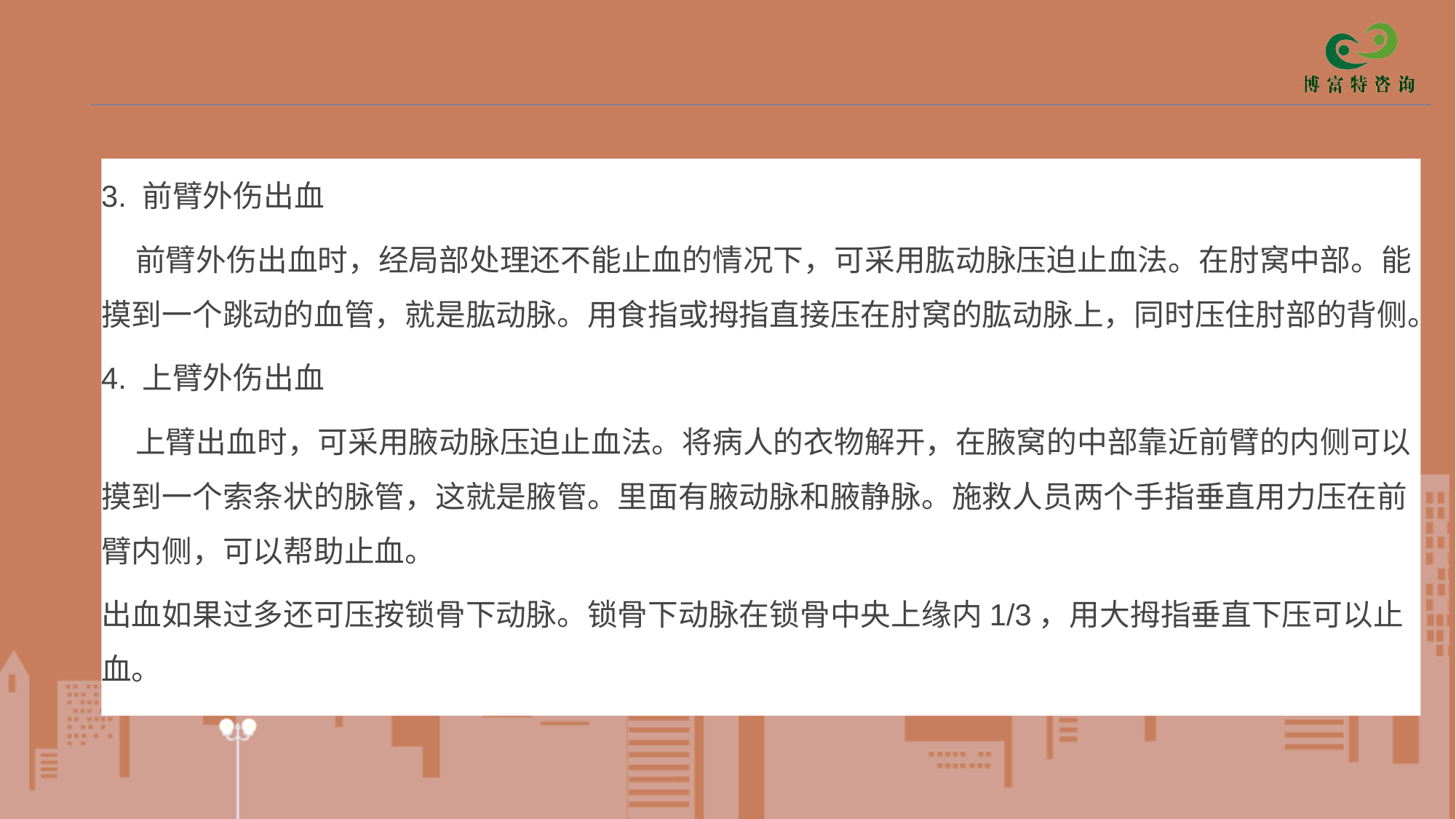

3. 前臂外伤出血
    前臂外伤出血时，经局部处理还不能止血的情况下，可采用肱动脉压迫止血法。在肘窝中部。能摸到一个跳动的血管，就是肱动脉。用食指或拇指直接压在肘窝的肱动脉上，同时压住肘部的背侧。
4. 上臂外伤出血
    上臂出血时，可采用腋动脉压迫止血法。将病人的衣物解开，在腋窝的中部靠近前臂的内侧可以摸到一个索条状的脉管，这就是腋管。里面有腋动脉和腋静脉。施救人员两个手指垂直用力压在前臂内侧，可以帮助止血。
出血如果过多还可压按锁骨下动脉。锁骨下动脉在锁骨中央上缘内1/3，用大拇指垂直下压可以止血。
34